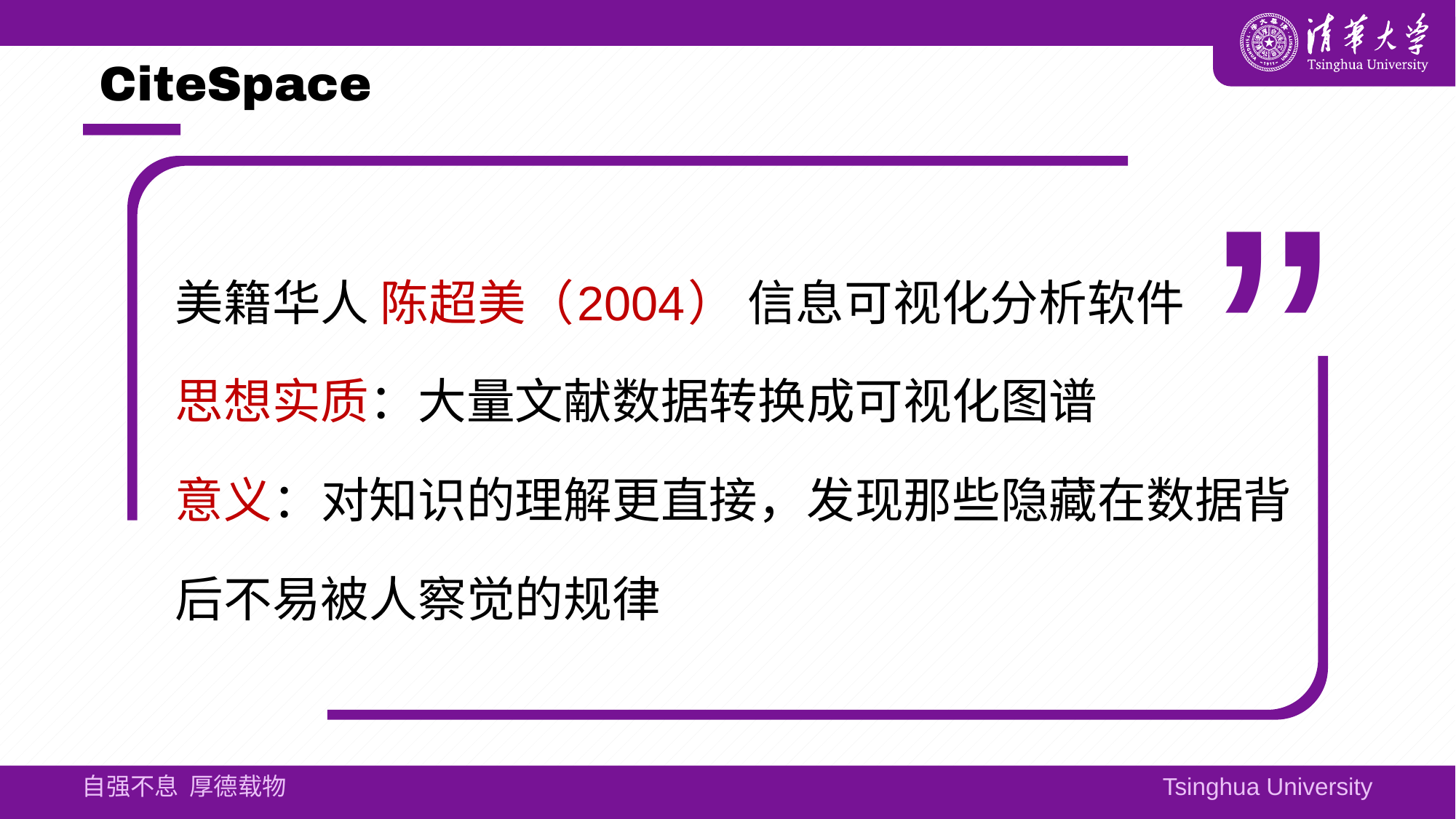

# CiteSpace
美籍华人 陈超美（2004） 信息可视化分析软件
思想实质：大量文献数据转换成可视化图谱
意义：对知识的理解更直接，发现那些隐藏在数据背后不易被人察觉的规律